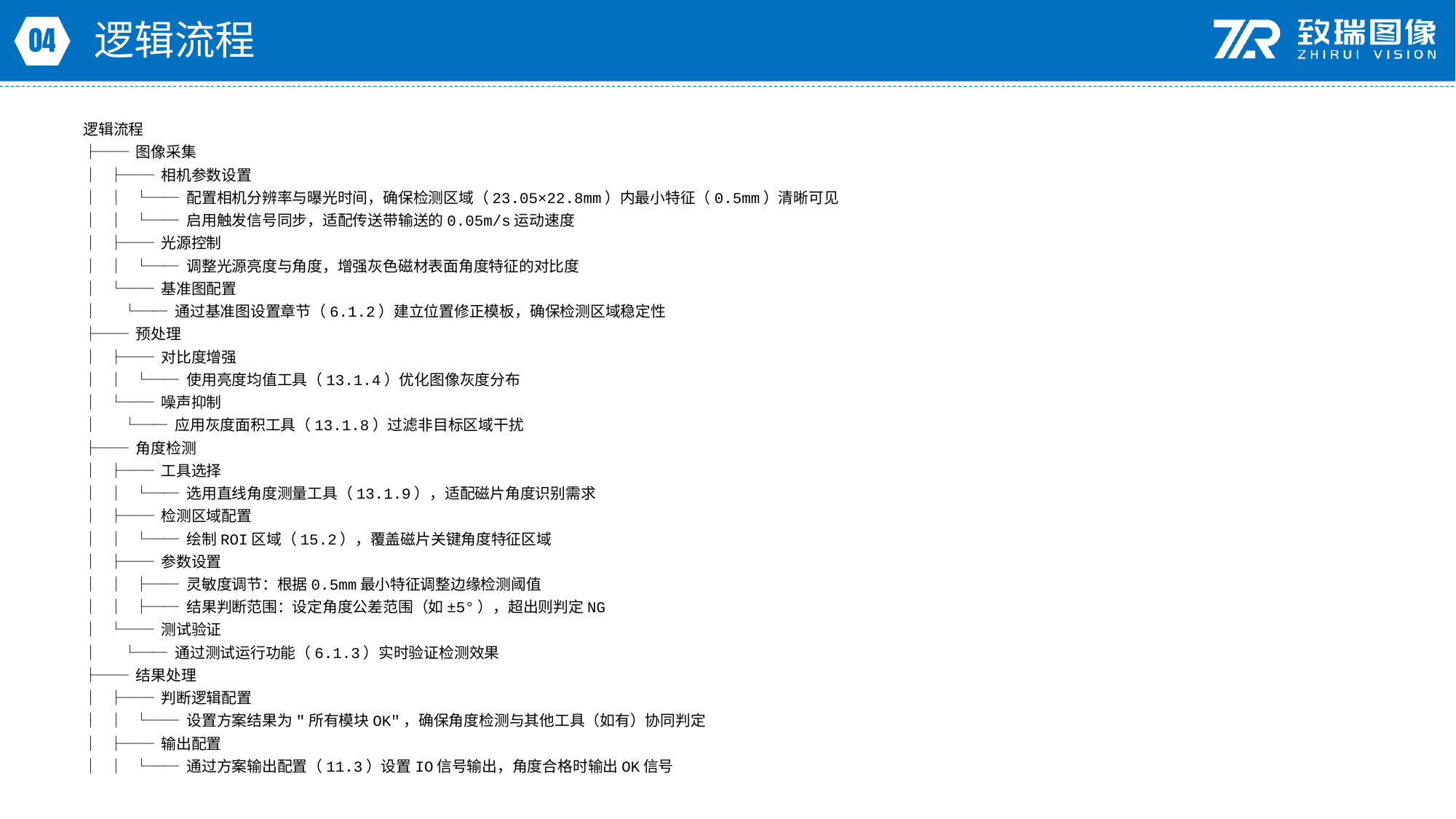

逻辑流程
04

逻辑流程
├── 图像采集
│   ├── 相机参数设置
│   │   └── 配置相机分辨率与曝光时间，确保检测区域（23.05×22.8mm）内最小特征（0.5mm）清晰可见
│   │   └── 启用触发信号同步，适配传送带输送的0.05m/s运动速度
│   ├── 光源控制
│   │   └── 调整光源亮度与角度，增强灰色磁材表面角度特征的对比度
│   └── 基准图配置
│       └── 通过基准图设置章节（6.1.2）建立位置修正模板，确保检测区域稳定性
├── 预处理
│   ├── 对比度增强
│   │   └── 使用亮度均值工具（13.1.4）优化图像灰度分布
│   └── 噪声抑制
│       └── 应用灰度面积工具（13.1.8）过滤非目标区域干扰
├── 角度检测
│   ├── 工具选择
│   │   └── 选用直线角度测量工具（13.1.9），适配磁片角度识别需求
│   ├── 检测区域配置
│   │   └── 绘制ROI区域（15.2），覆盖磁片关键角度特征区域
│   ├── 参数设置
│   │   ├── 灵敏度调节：根据0.5mm最小特征调整边缘检测阈值
│   │   ├── 结果判断范围：设定角度公差范围（如±5°），超出则判定NG
│   └── 测试验证
│       └── 通过测试运行功能（6.1.3）实时验证检测效果
├── 结果处理
│   ├── 判断逻辑配置
│   │   └── 设置方案结果为"所有模块OK"，确保角度检测与其他工具（如有）协同判定
│   ├── 输出配置
│   │   └── 通过方案输出配置（11.3）设置IO信号输出，角度合格时输出OK信号